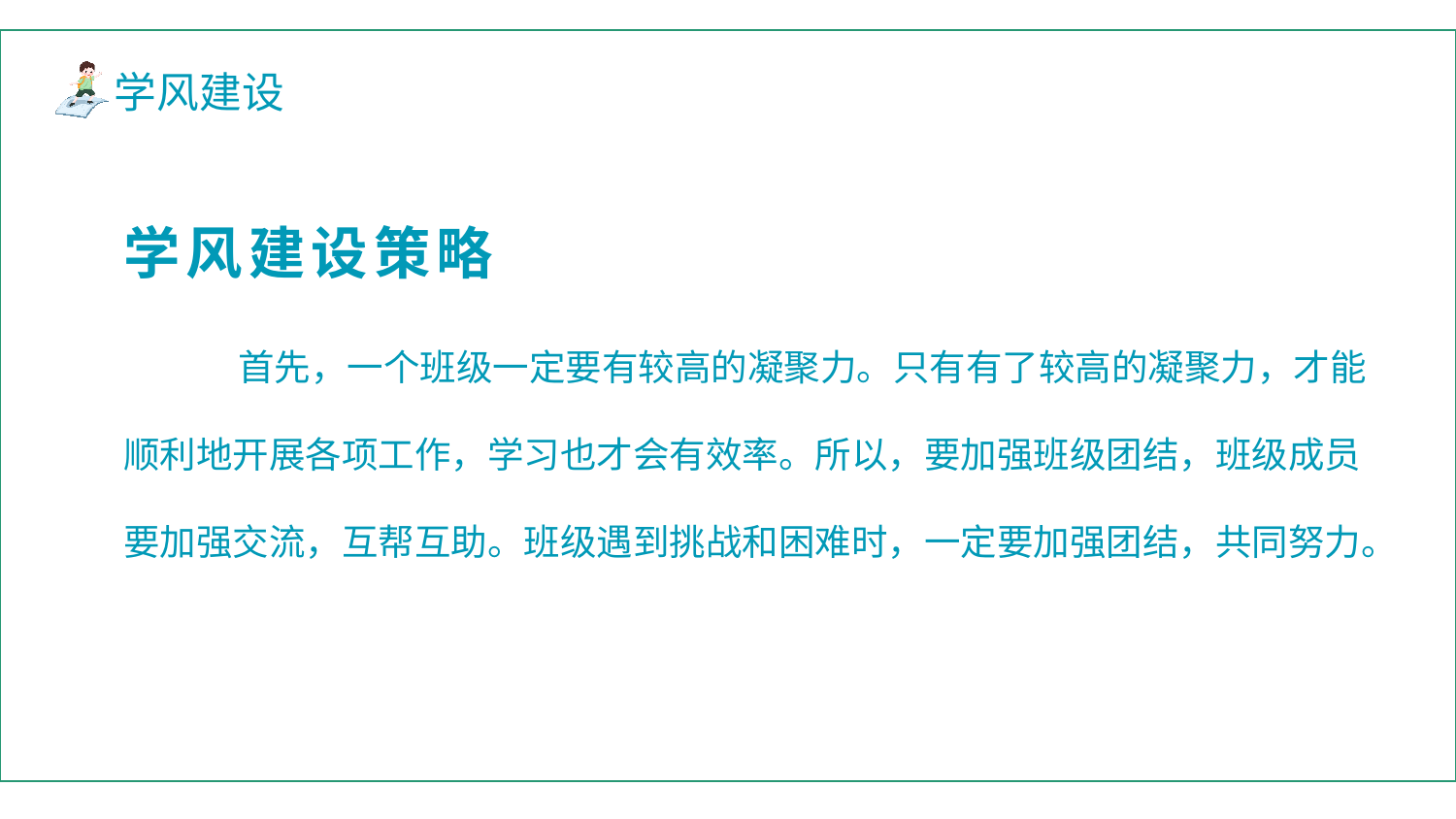

学风建设策略
    首先，一个班级一定要有较高的凝聚力。只有有了较高的凝聚力，才能顺利地开展各项工作，学习也才会有效率。所以，要加强班级团结，班级成员要加强交流，互帮互助。班级遇到挑战和困难时，一定要加强团结，共同努力。